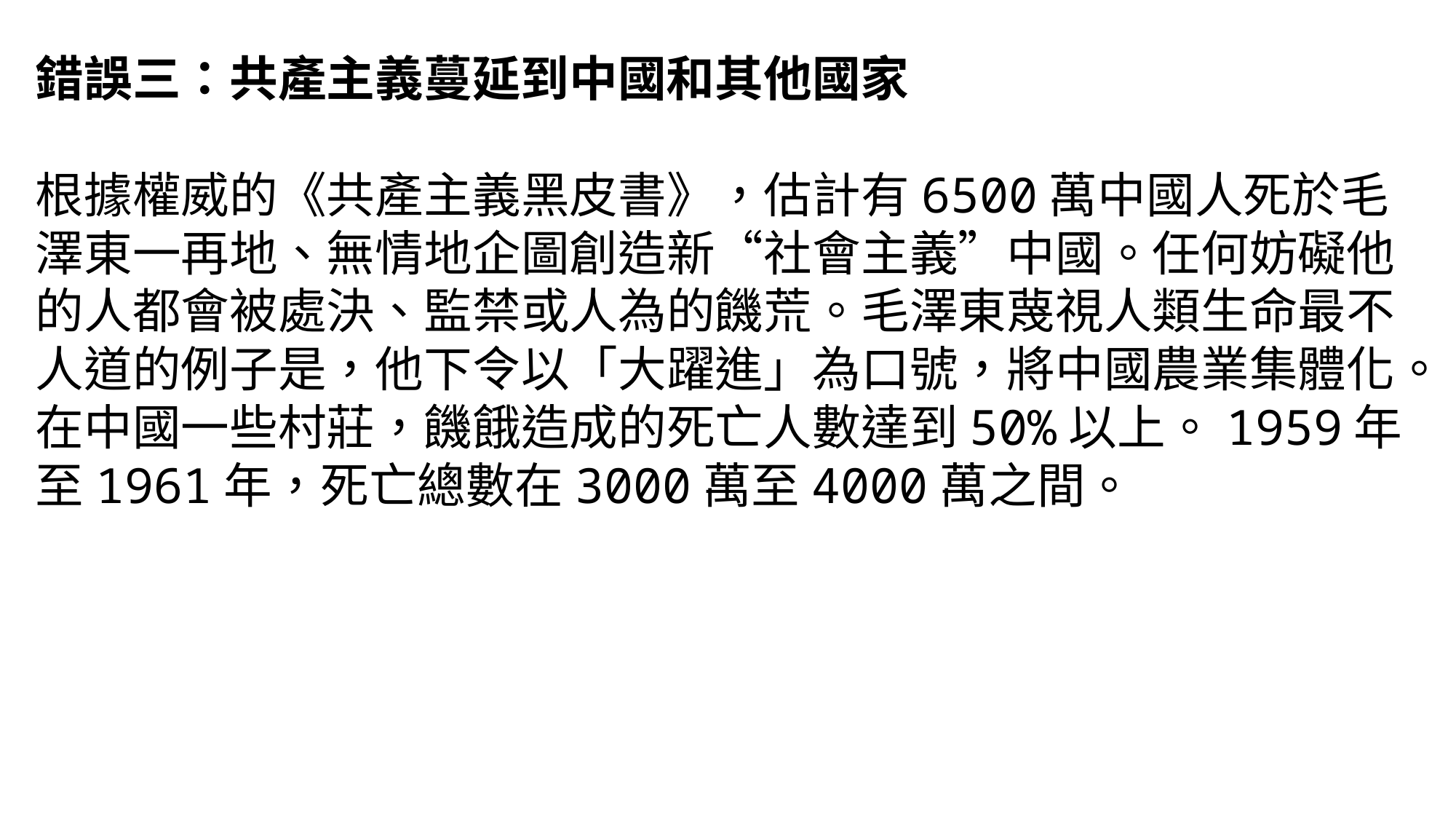

錯誤三：共產主義蔓延到中國和其他國家

根據權威的《共產主義黑皮書》，估計有6500萬中國人死於毛澤東一再地、無情地企圖創造新“社會主義”中國。任何妨礙他的人都會被處決、監禁或人為的饑荒。毛澤東蔑視人類生命最不人道的例子是，他下令以「大躍進」為口號，將中國農業集體化。在中國一些村莊，饑餓造成的死亡人數達到50%以上。1959年至1961年，死亡總數在3000萬至4000萬之間。